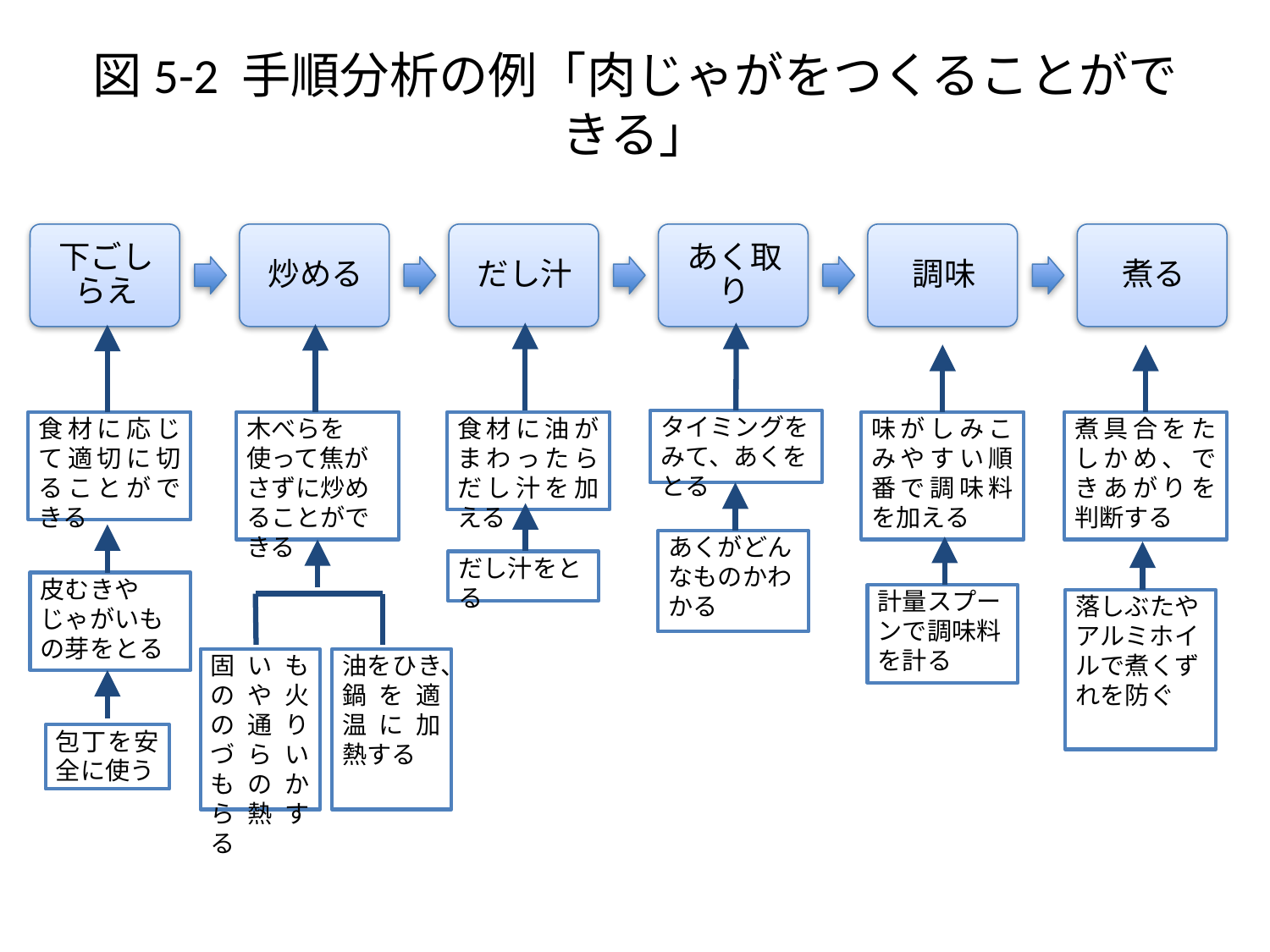

# 図5-2 手順分析の例「肉じゃがをつくることができる」
下ごしらえ

炒める

だし汁

あく取り

調味

煮る
タイミングをみて、あくをとる
食材に応じて適切に切ることができる
木べらを使って焦がさずに炒めることができる
食材に油がまわったらだし汁を加える
味がしみこみやすい順番で調味料を加える
煮具合をたしかめ、できあがりを判断する
あくがどんなものかわかる
だし汁をとる
皮むきやじゃがいもの芽をとる
計量スプーンで調味料を計る
落しぶたやアルミホイルで煮くずれを防ぐ
固いものや火の通りづらいものから熱する
油をひき、鍋を適温に加熱する
包丁を安全に使う